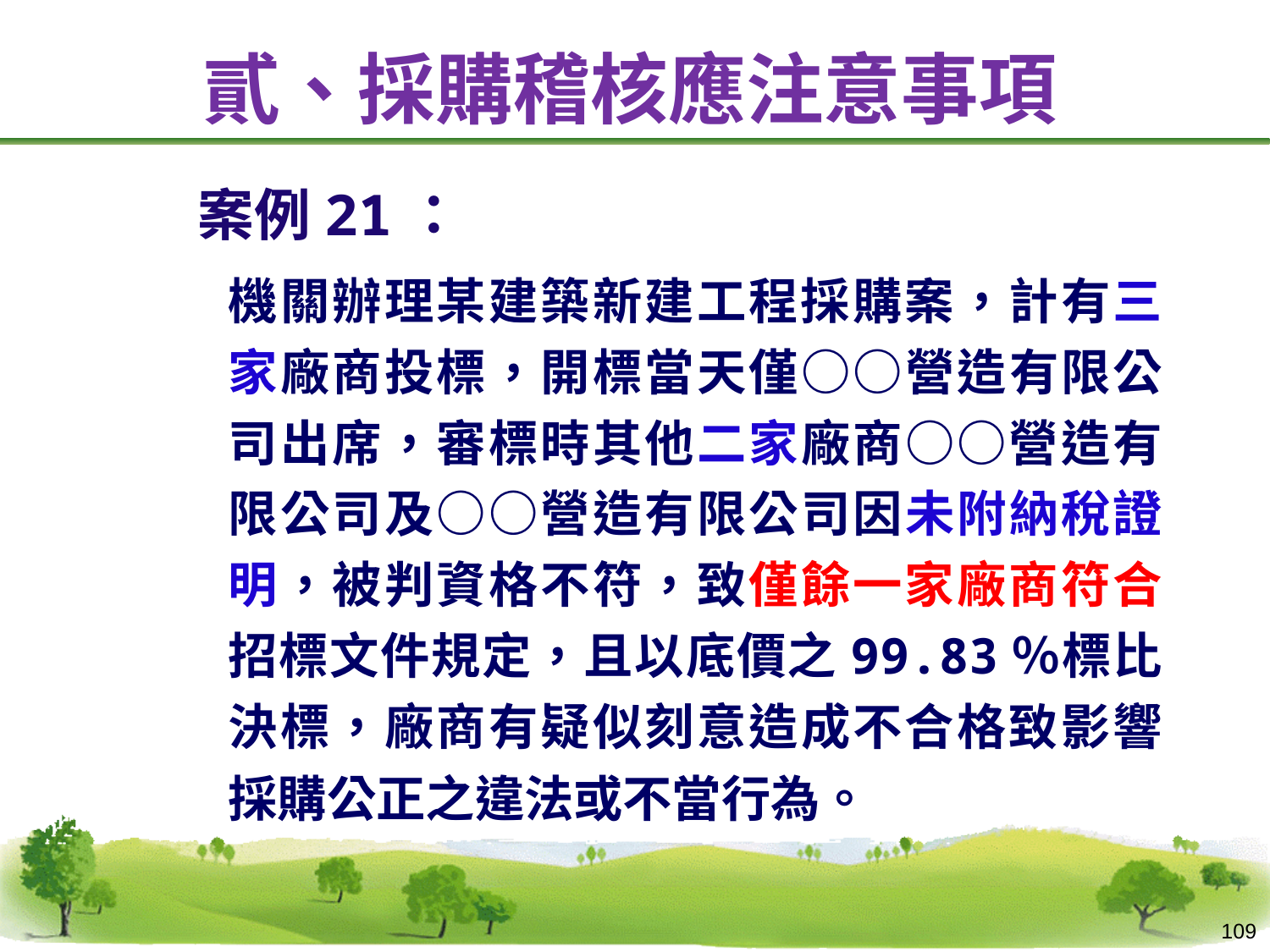

# 貳、採購稽核應注意事項
　案例21：
機關辦理某建築新建工程採購案，計有三家廠商投標，開標當天僅○○營造有限公司出席，審標時其他二家廠商○○營造有限公司及○○營造有限公司因未附納稅證明，被判資格不符，致僅餘一家廠商符合招標文件規定，且以底價之99.83％標比決標，廠商有疑似刻意造成不合格致影響採購公正之違法或不當行為。

109